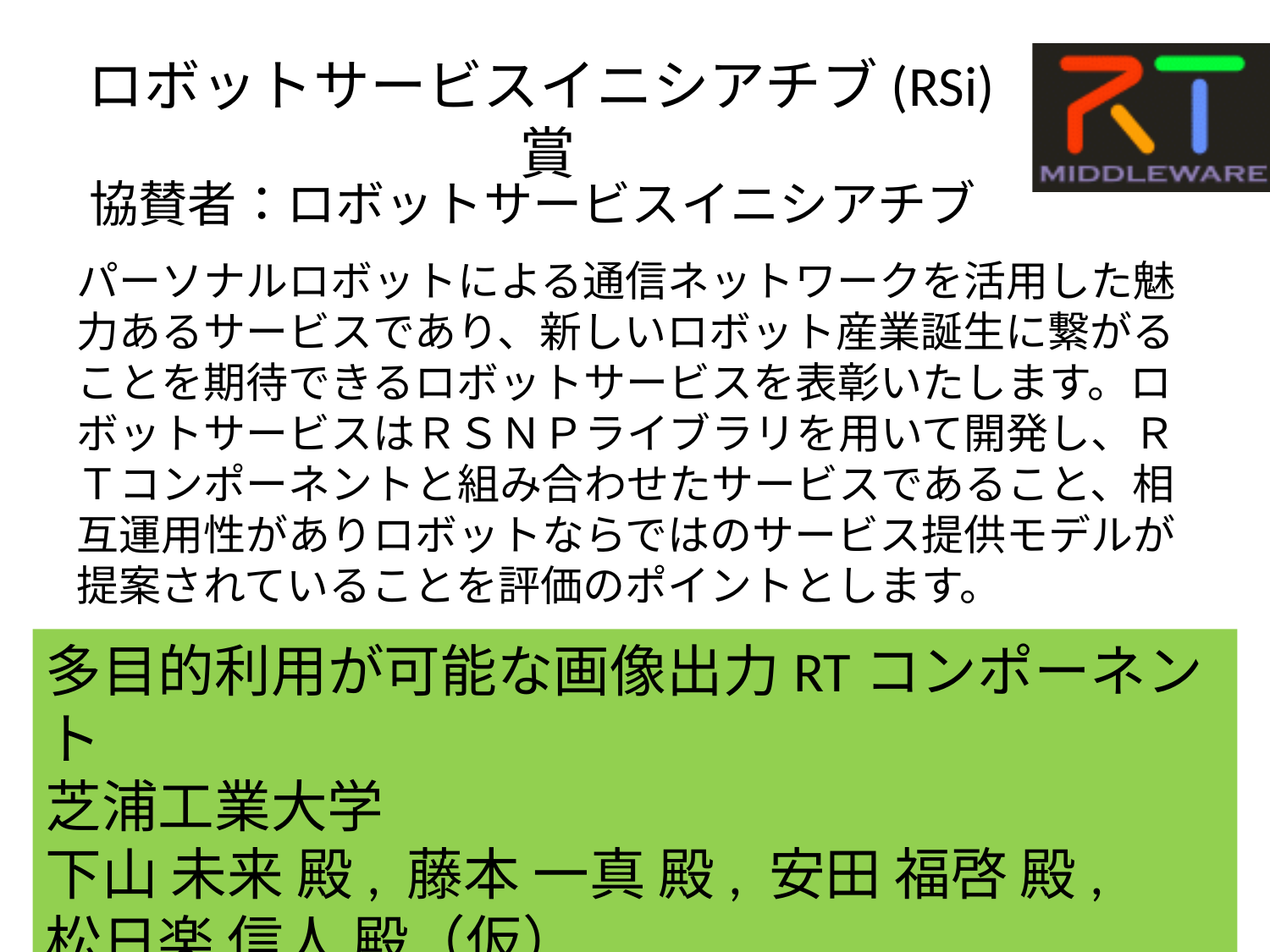

# ロボットサービスイニシアチブ(RSi)賞
協賛者：ロボットサービスイニシアチブ
パーソナルロボットによる通信ネットワークを活用した魅力あるサービスであり、新しいロボット産業誕生に繋がることを期待できるロボットサービスを表彰いたします。ロボットサービスはＲＳＮＰライブラリを用いて開発し、ＲＴコンポーネントと組み合わせたサービスであること、相互運用性がありロボットならではのサービス提供モデルが提案されていることを評価のポイントとします。
多目的利用が可能な画像出力RTコンポーネント
芝浦工業大学
下山 未来 殿, 藤本 一真 殿, 安田 福啓 殿,
松日楽 信人 殿（仮）